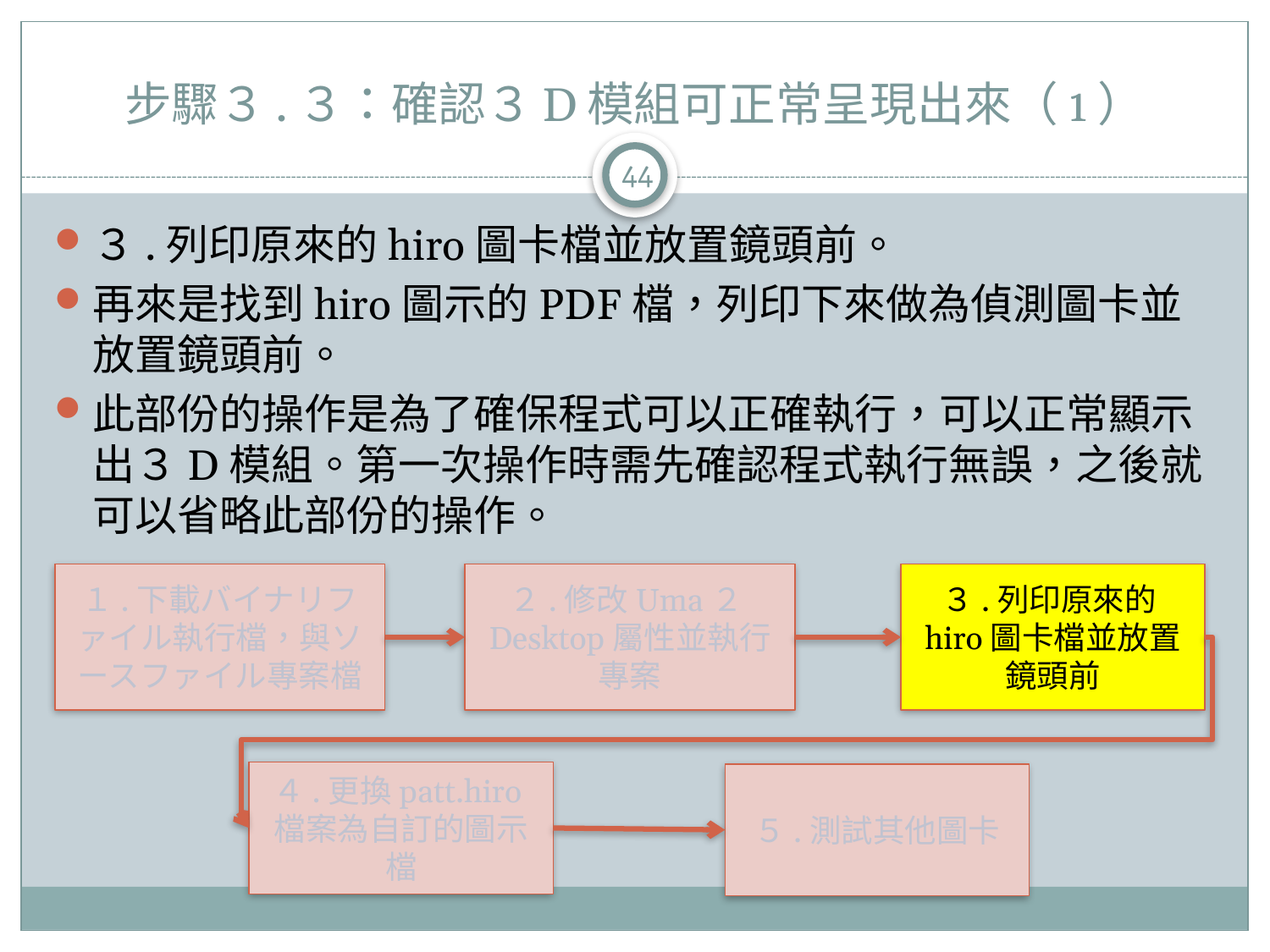

# 步驟３.３：確認３D模組可正常呈現出來（1）
44
３.列印原來的hiro圖卡檔並放置鏡頭前。
再來是找到hiro圖示的PDF檔，列印下來做為偵測圖卡並放置鏡頭前。
此部份的操作是為了確保程式可以正確執行，可以正常顯示出３D模組。第一次操作時需先確認程式執行無誤，之後就可以省略此部份的操作。

１.下載バイナリファイル執行檔，與ソースファイル專案檔
２.修改Uma２Desktop屬性並執行專案
３.列印原來的hiro圖卡檔並放置鏡頭前
４.更換patt.hiro檔案為自訂的圖示檔
５.測試其他圖卡